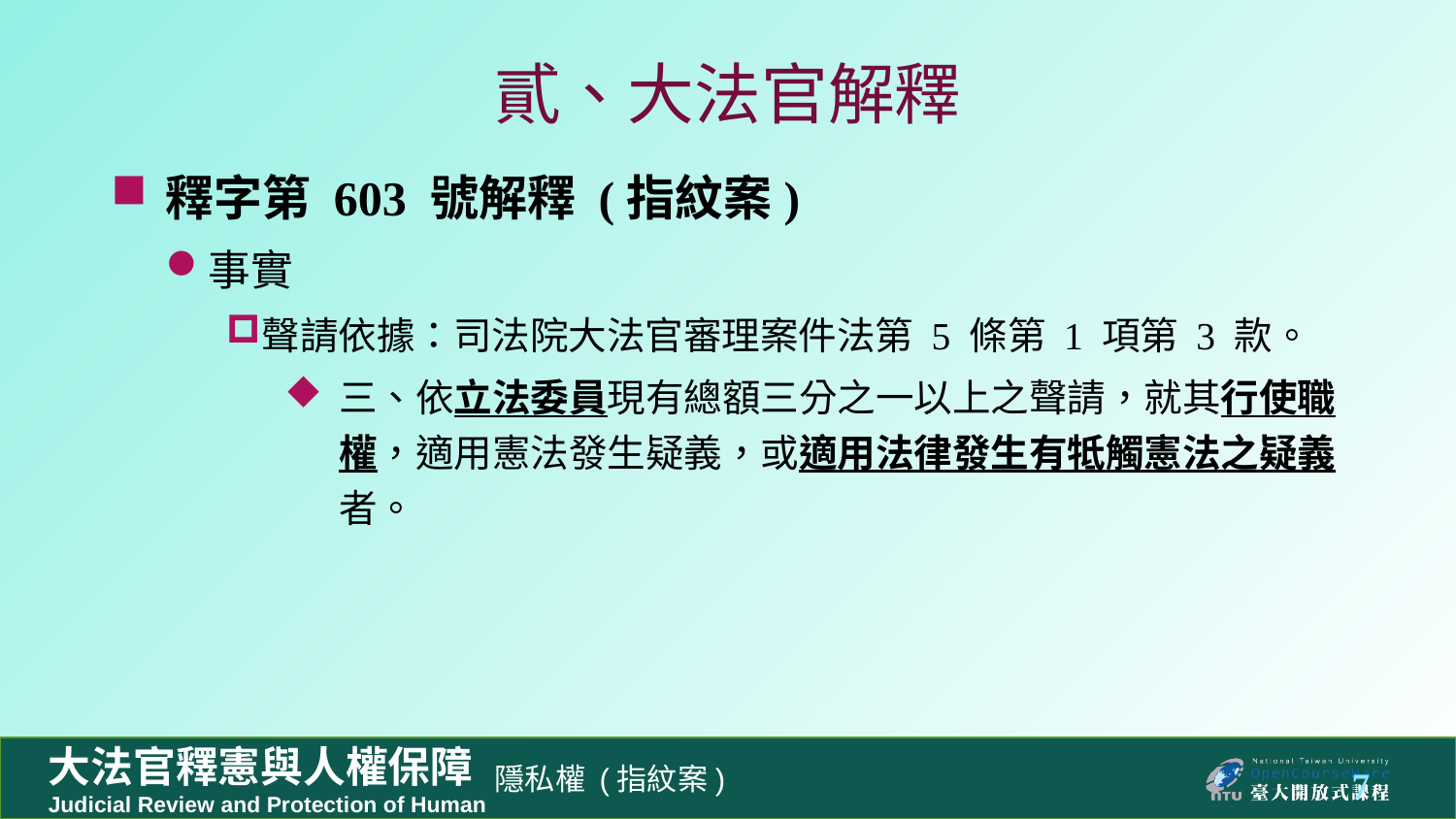

# 貳、大法官解釋
釋字第 603 號解釋 (指紋案)
事實
聲請依據：司法院大法官審理案件法第 5 條第 1 項第 3 款。
三、依立法委員現有總額三分之一以上之聲請，就其行使職權，適用憲法發生疑義，或適用法律發生有牴觸憲法之疑義者。